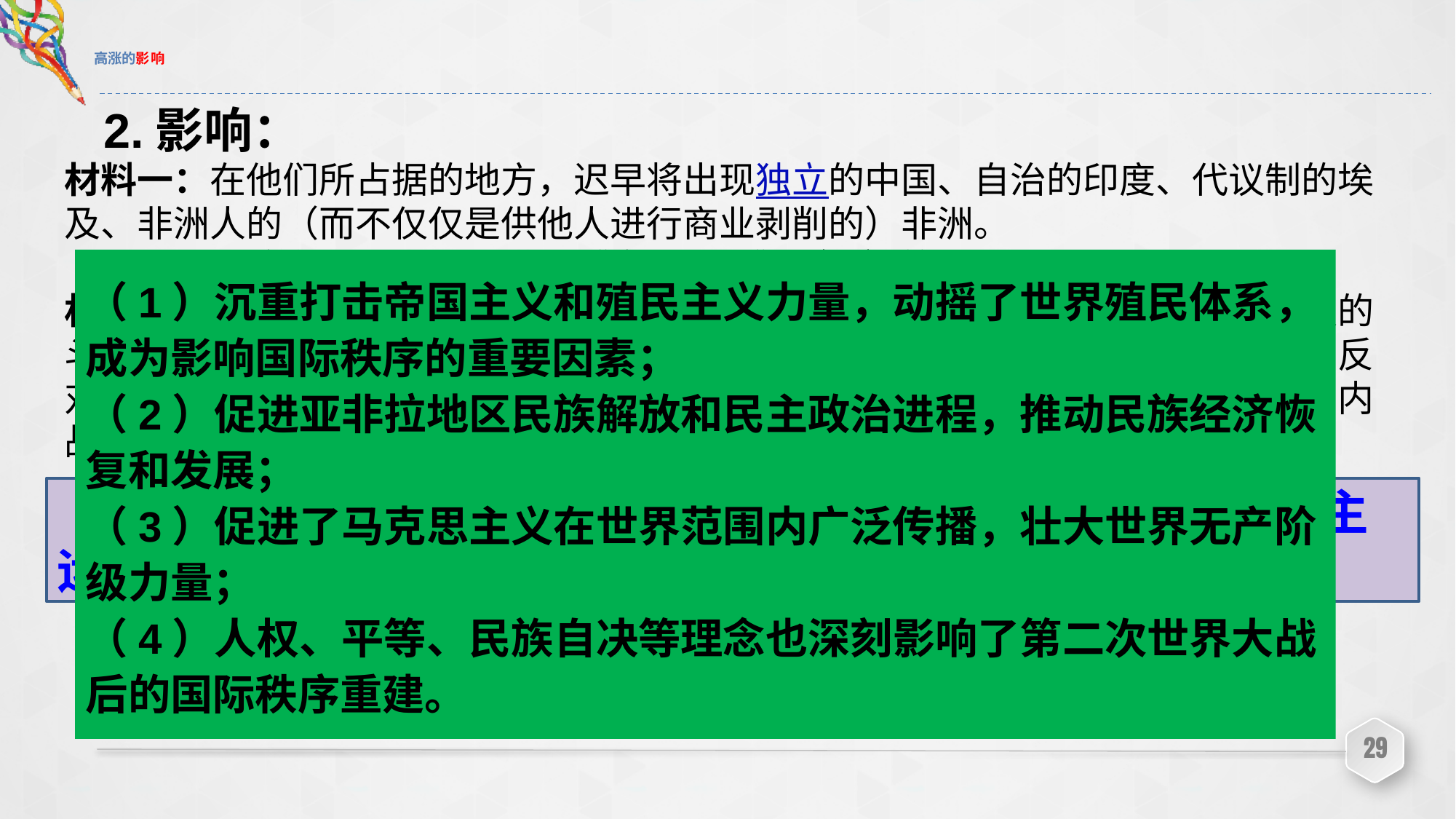

# 高涨的影响
2.影响：
材料一：在他们所占据的地方，迟早将出现独立的中国、自治的印度、代议制的埃及、非洲人的（而不仅仅是供他人进行商业剥削的）非洲。
——摘自斯塔夫里阿诺斯《全球通史》（下）第662页
材料二：社会主义革命不会仅仅是或主要是每一个国家无产者反对本国资产阶级的斗争，不会的，这个革命将是受帝国主义压迫的一切殖民地和国家、一切附庸国反对国际帝国主义的斗争……各先进国家的劳动人民反对帝国主义者和剥削者的国内战争正开始同反对国际帝国主义的民族战争结合起来。
——《列宁选集》

（1）沉重打击帝国主义和殖民主义力量，动摇了世界殖民体系，成为影响国际秩序的重要因素；
（2）促进亚非拉地区民族解放和民主政治进程，推动民族经济恢复和发展；
（3）促进了马克思主义在世界范围内广泛传播，壮大世界无产阶级力量；
（4）人权、平等、民族自决等理念也深刻影响了第二次世界大战后的国际秩序重建。

【问题探究】根据材料并结合所学知识，指出亚非拉民族民主运动的高涨的影响。
29